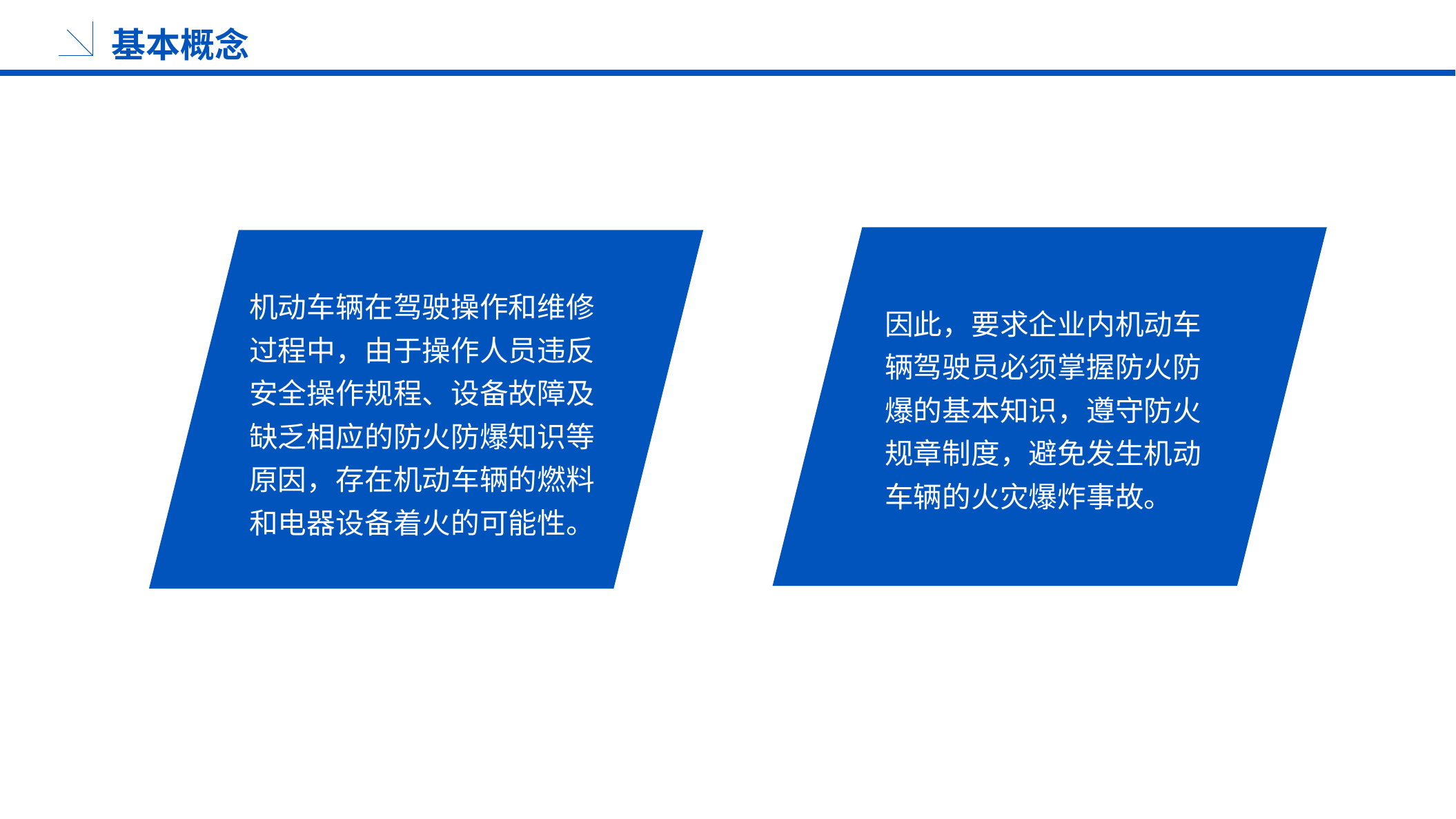

基本概念

机动车辆在驾驶操作和维修过程中，由于操作人员违反安全操作规程、设备故障及缺乏相应的防火防爆知识等原因，存在机动车辆的燃料和电器设备着火的可能性。
因此，要求企业内机动车辆驾驶员必须掌握防火防爆的基本知识，遵守防火规章制度，避免发生机动车辆的火灾爆炸事故。